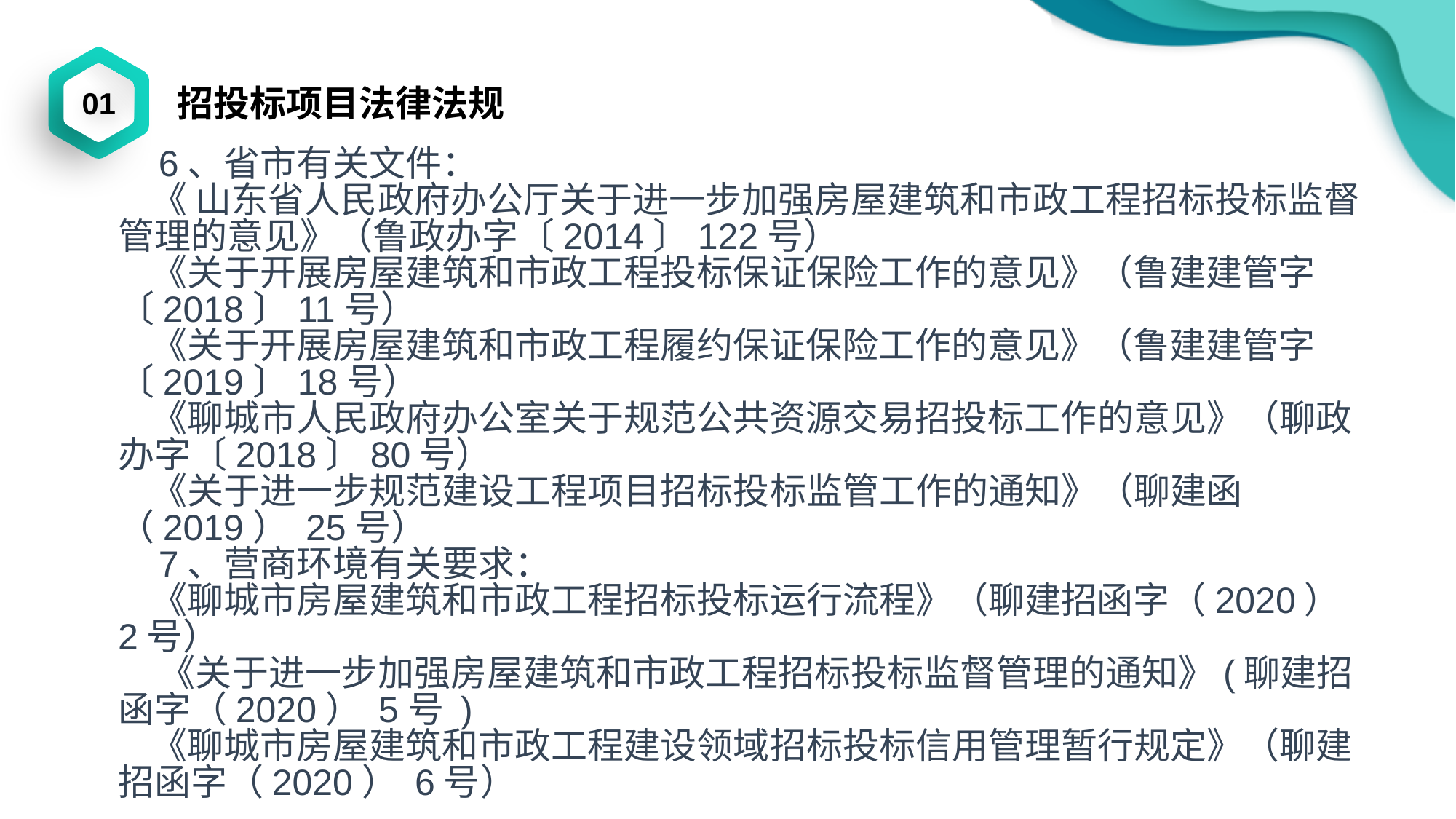

01
招投标项目法律法规
    6、省市有关文件：
   《 山东省人民政府办公厅关于进一步加强房屋建筑和市政工程招标投标监督管理的意见》（鲁政办字〔2014〕122号）
   《关于开展房屋建筑和市政工程投标保证保险工作的意见》（鲁建建管字〔2018〕11号）
   《关于开展房屋建筑和市政工程履约保证保险工作的意见》（鲁建建管字〔2019〕18号）
   《聊城市人民政府办公室关于规范公共资源交易招投标工作的意见》（聊政办字〔2018〕80号）
   《关于进一步规范建设工程项目招标投标监管工作的通知》（聊建函（2019） 25号）
    7、营商环境有关要求：
   《聊城市房屋建筑和市政工程招标投标运行流程》（聊建招函字（2020） 2号）
    《关于进一步加强房屋建筑和市政工程招标投标监督管理的通知》(聊建招函字（2020） 5号 )
   《聊城市房屋建筑和市政工程建设领域招标投标信用管理暂行规定》（聊建招函字（2020） 6号）